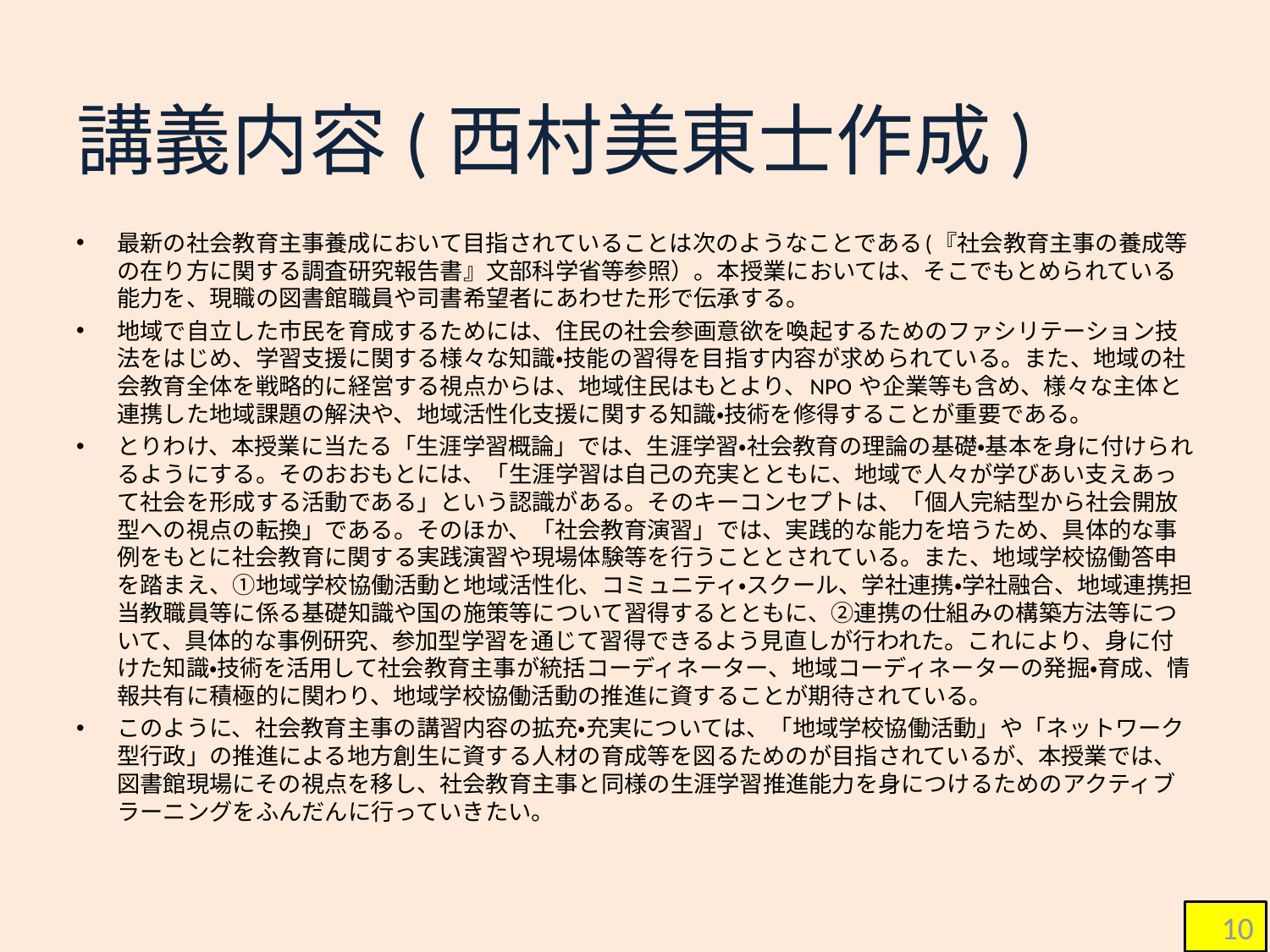

# 講義内容(西村美東士作成)
最新の社会教育主事養成において目指されていることは次のようなことである(『社会教育主事の養成等の在り方に関する調査研究報告書』文部科学省等参照）。本授業においては、そこでもとめられている能力を、現職の図書館職員や司書希望者にあわせた形で伝承する。
地域で自立した市民を育成するためには、住民の社会参画意欲を喚起するためのファシリテーション技法をはじめ、学習支援に関する様々な知識・技能の習得を目指す内容が求められている。また、地域の社会教育全体を戦略的に経営する視点からは、地域住民はもとより、NPO や企業等も含め、様々な主体と連携した地域課題の解決や、地域活性化支援に関する知識・技術を修得することが重要である。
とりわけ、本授業に当たる「生涯学習概論」では、生涯学習・社会教育の理論の基礎・基本を身に付けられるようにする。そのおおもとには、「生涯学習は自己の充実とともに、地域で人々が学びあい支えあって社会を形成する活動である」という認識がある。そのキーコンセプトは、「個人完結型から社会開放型への視点の転換」である。そのほか、「社会教育演習」では、実践的な能力を培うため、具体的な事例をもとに社会教育に関する実践演習や現場体験等を行うこととされている。また、地域学校協働答申を踏まえ、①地域学校協働活動と地域活性化、コミュニティ・スクール、学社連携・学社融合、地域連携担当教職員等に係る基礎知識や国の施策等について習得するとともに、②連携の仕組みの構築方法等について、具体的な事例研究、参加型学習を通じて習得できるよう見直しが行われた。これにより、身に付けた知識・技術を活用して社会教育主事が統括コーディネーター、地域コーディネーターの発掘・育成、情報共有に積極的に関わり、地域学校協働活動の推進に資することが期待されている。
このように、社会教育主事の講習内容の拡充・充実については、「地域学校協働活動」や「ネットワーク型行政」の推進による地方創生に資する人材の育成等を図るためのが目指されているが、本授業では、図書館現場にその視点を移し、社会教育主事と同様の生涯学習推進能力を身につけるためのアクティブラーニングをふんだんに行っていきたい。

10